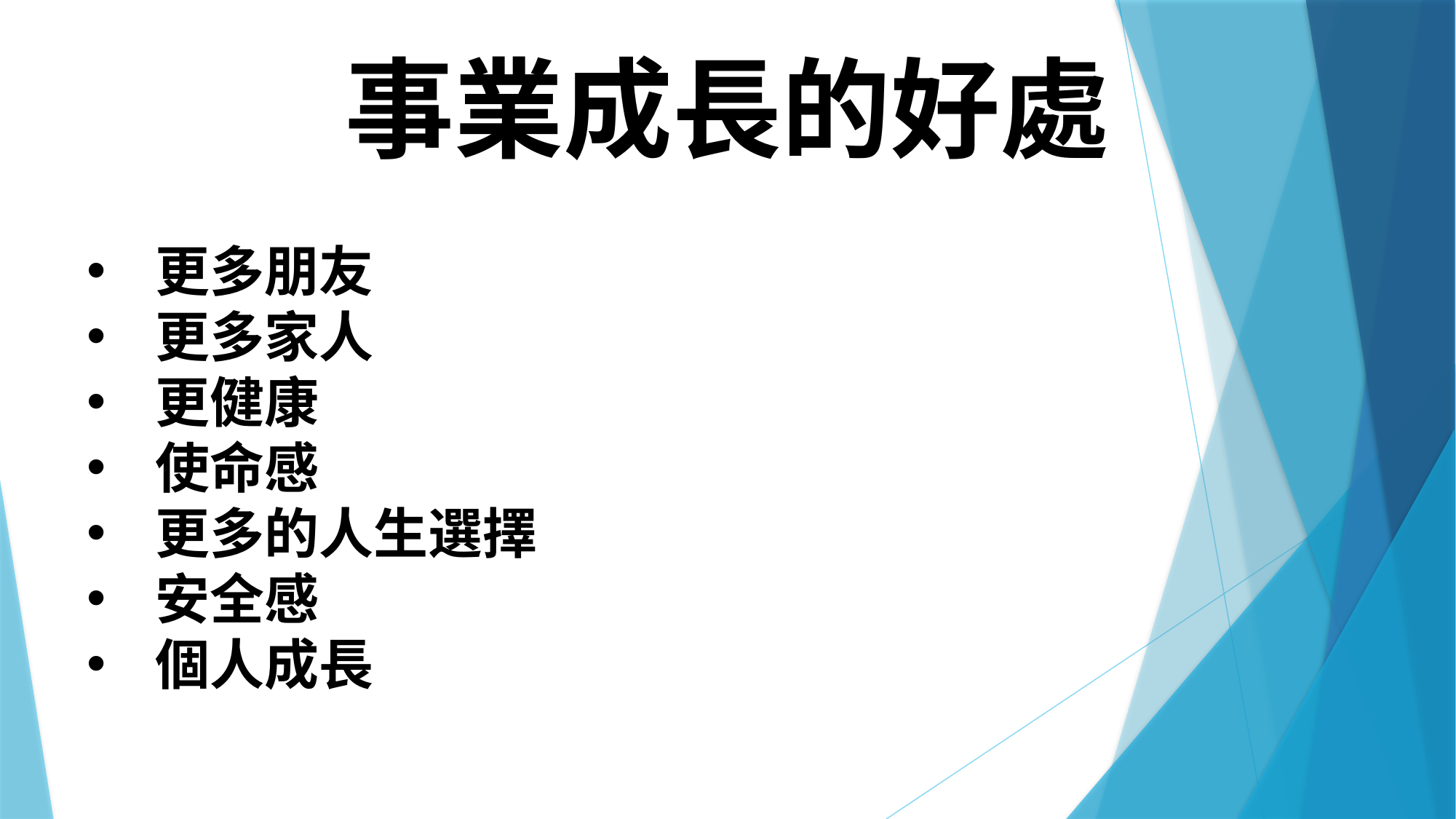

事業成長的好處

更多朋友
更多家人
更健康
使命感
更多的人生選擇
安全感
個人成長